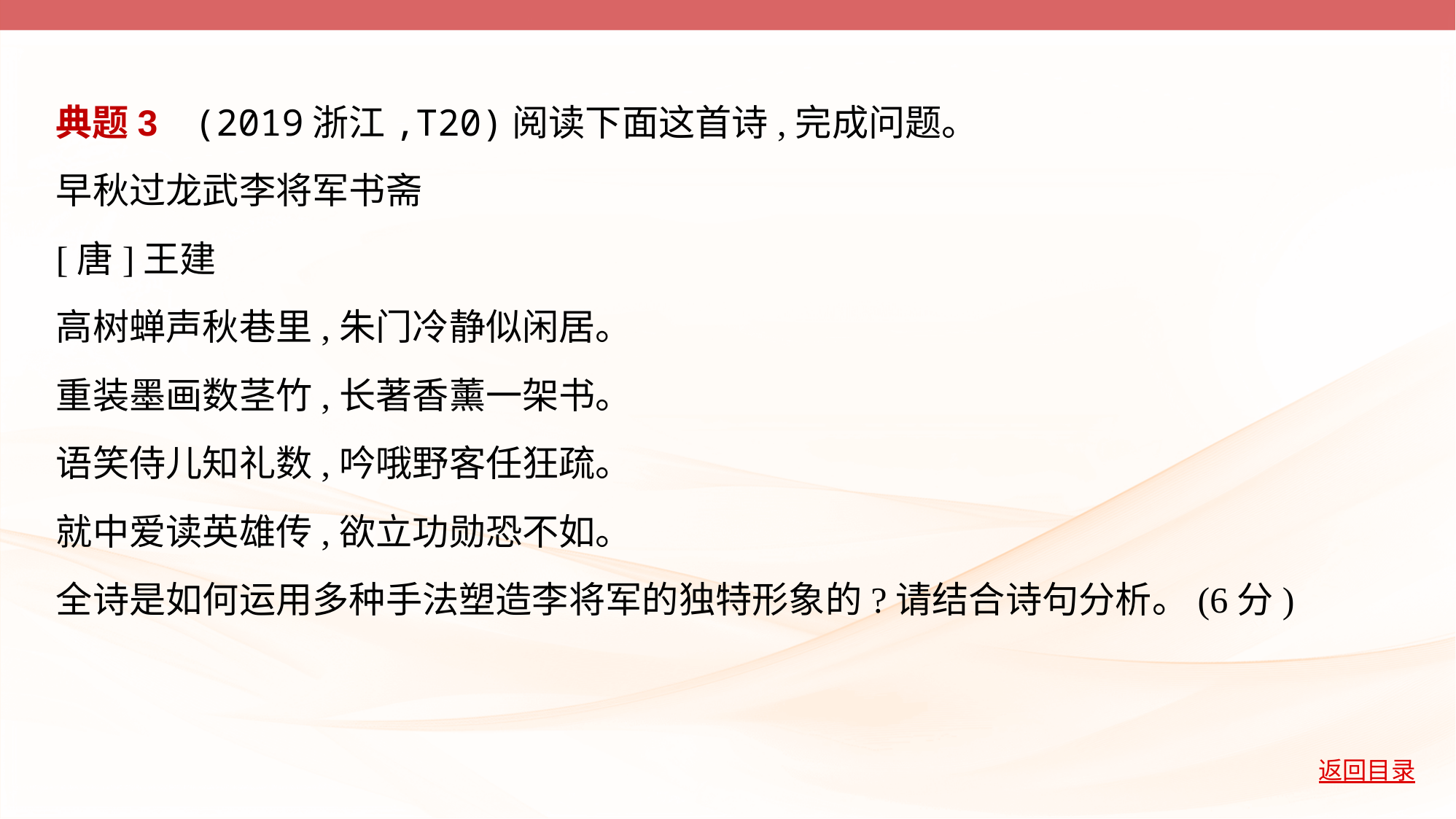

典题3    (2019浙江,T20)阅读下面这首诗,完成问题。
早秋过龙武李将军书斋
[唐]王建
高树蝉声秋巷里,朱门冷静似闲居。
重装墨画数茎竹,长著香薰一架书。
语笑侍儿知礼数,吟哦野客任狂疏。
就中爱读英雄传,欲立功勋恐不如。
全诗是如何运用多种手法塑造李将军的独特形象的?请结合诗句分析。(6分)